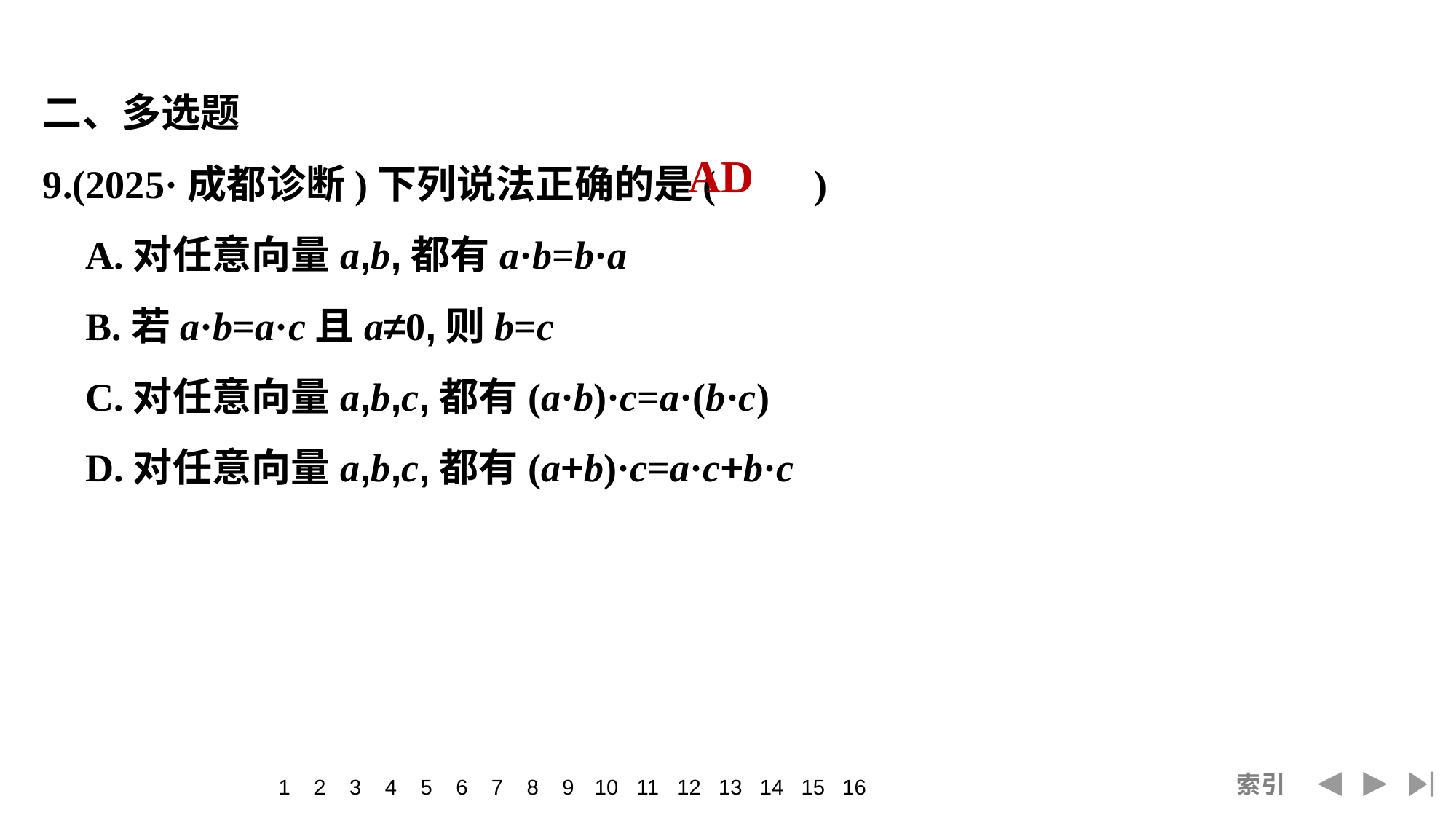

二、多选题
9.(2025·成都诊断)下列说法正确的是(　　)
	A.对任意向量a,b,都有a·b=b·a
	B.若a·b=a·c且a≠0,则b=c
	C.对任意向量a,b,c,都有(a·b)·c=a·(b·c)
	D.对任意向量a,b,c,都有(a+b)·c=a·c+b·c
AD